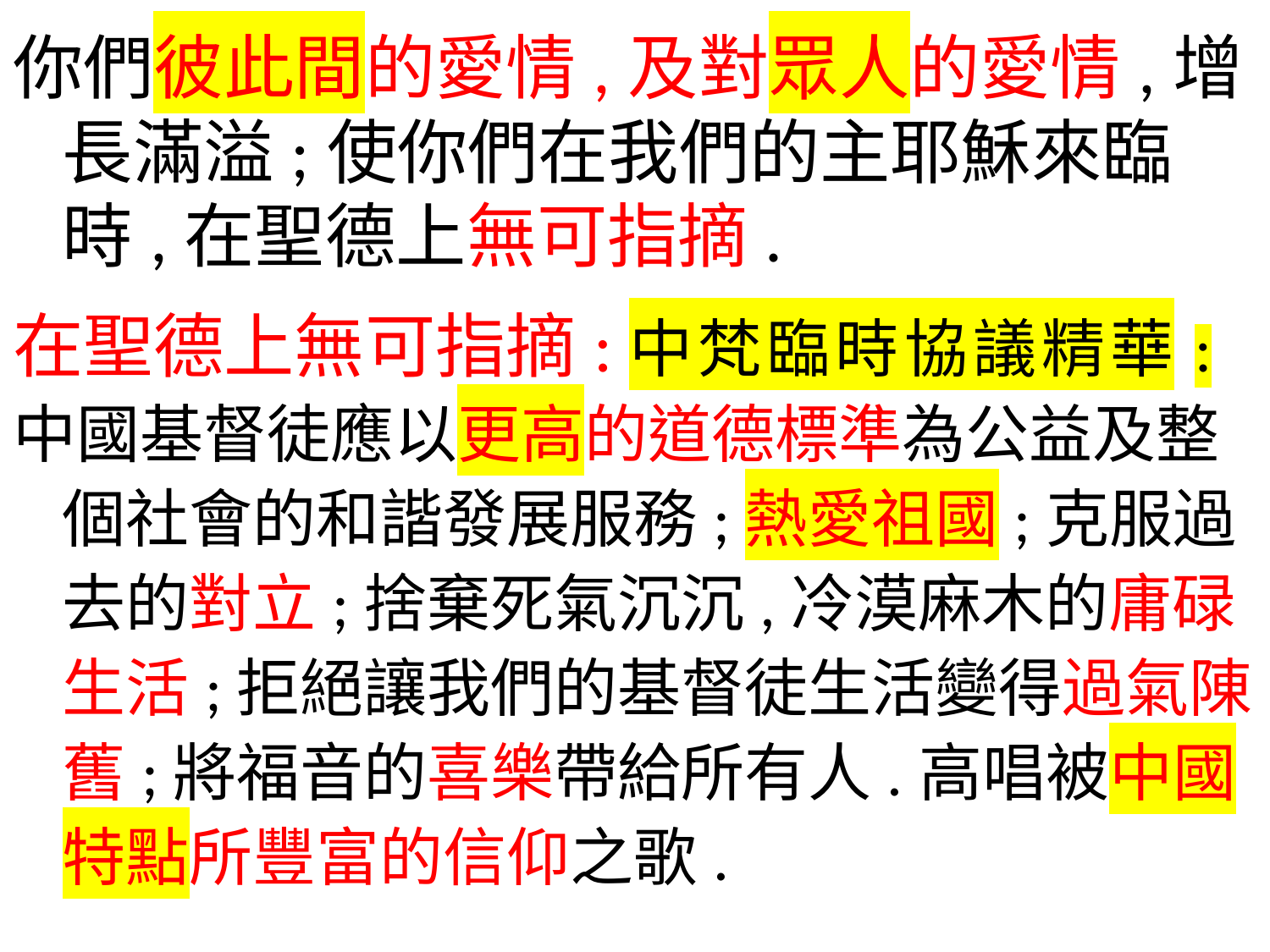

你們彼此間的愛情,及對眾人的愛情,增長滿溢;使你們在我們的主耶穌來臨時,在聖德上無可指摘.
在聖德上無可指摘:中梵臨時協議精華:
中國基督徒應以更高的道德標準為公益及整個社會的和諧發展服務;熱愛祖國;克服過去的對立;捨棄死氣沉沉,冷漠麻木的庸碌生活;拒絕讓我們的基督徒生活變得過氣陳舊;將福音的喜樂帶給所有人.高唱被中國特點所豐富的信仰之歌.